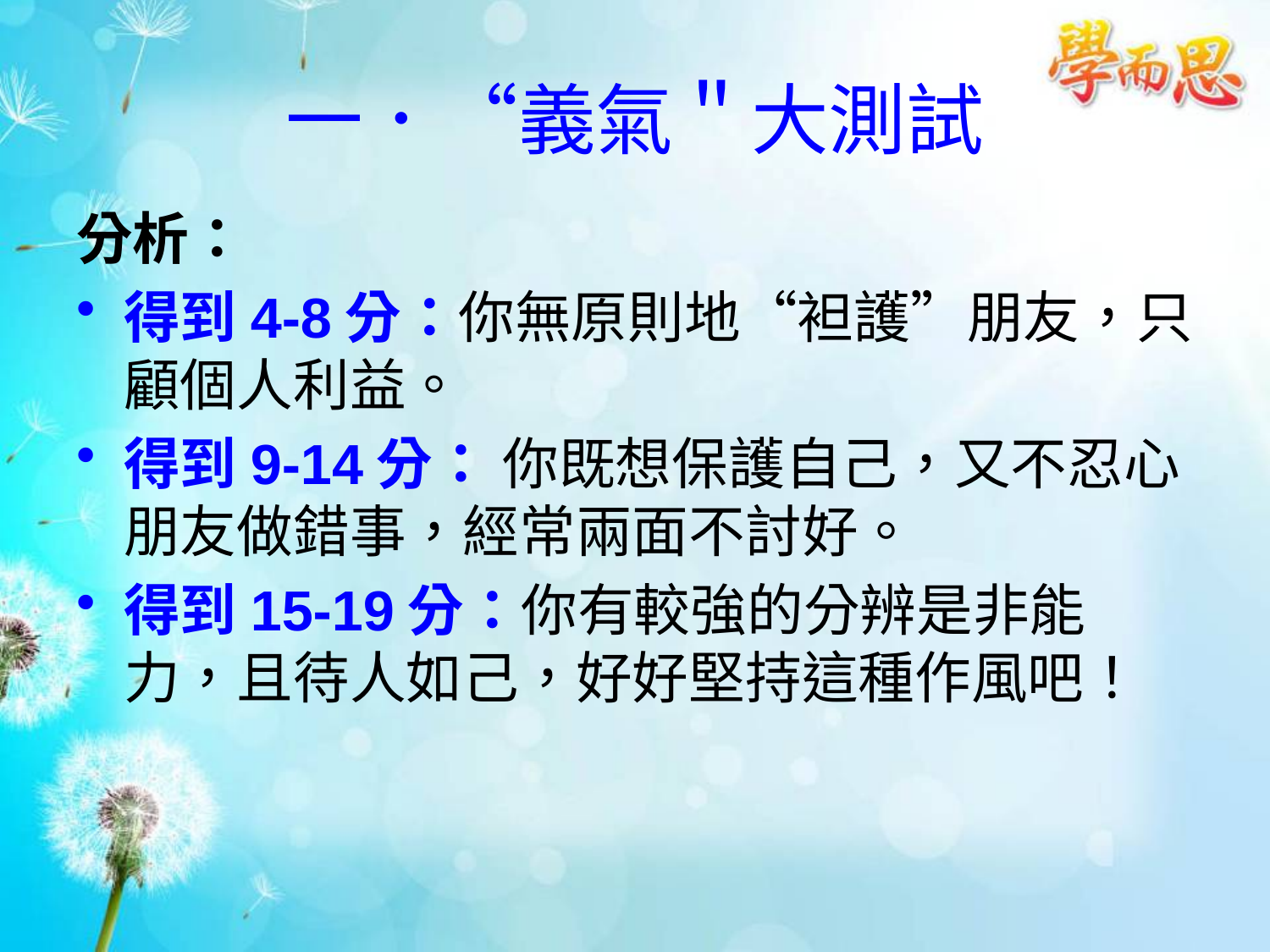

# 一．“義氣＂大測試
分析：
得到4-8分：你無原則地“袒護”朋友，只顧個人利益。
得到9-14分： 你既想保護自己，又不忍心朋友做錯事，經常兩面不討好。
得到15-19分：你有較強的分辨是非能力，且待人如己，好好堅持這種作風吧！